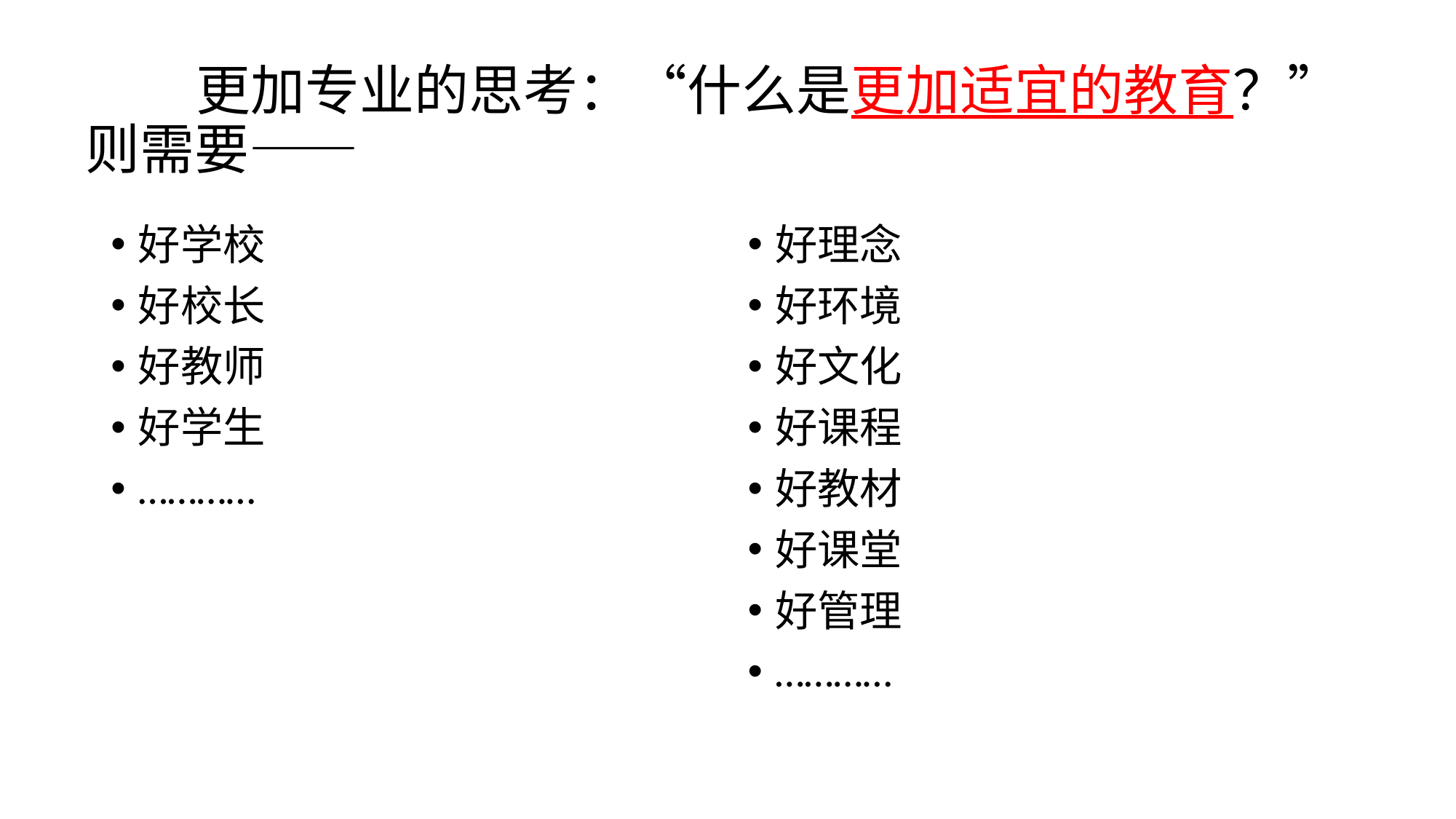

# 更加专业的思考：“什么是更加适宜的教育？” 则需要——
好学校
好校长
好教师
好学生
…………
好理念
好环境
好文化
好课程
好教材
好课堂
好管理
…………